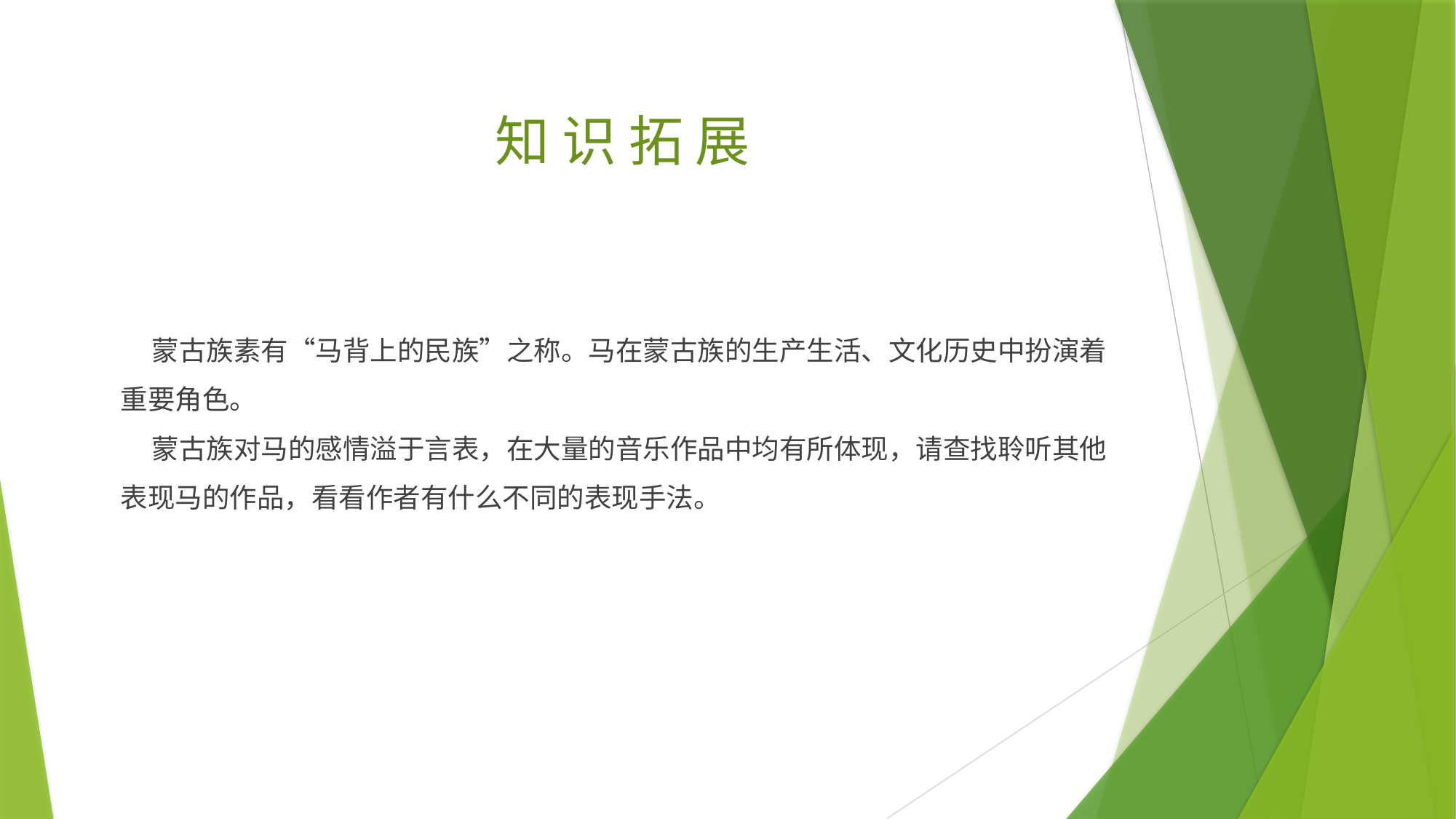

# 知 识 拓 展
    蒙古族素有“马背上的民族”之称。马在蒙古族的生产生活、文化历史中扮演着重要角色。
    蒙古族对马的感情溢于言表，在大量的音乐作品中均有所体现，请查找聆听其他表现马的作品，看看作者有什么不同的表现手法。